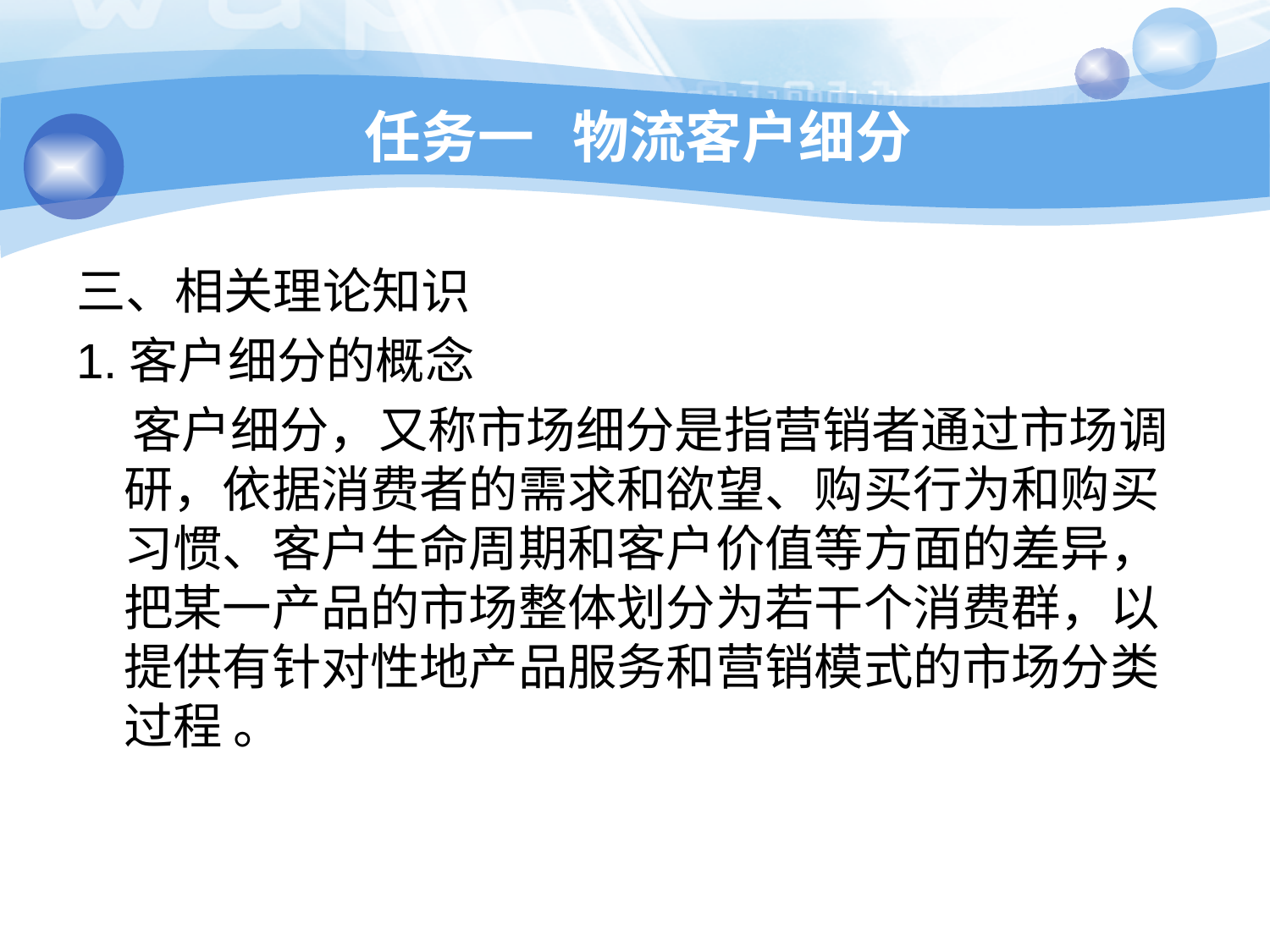

# 任务一   物流客户细分
三、相关理论知识
1.客户细分的概念
    客户细分，又称市场细分是指营销者通过市场调研，依据消费者的需求和欲望、购买行为和购买习惯、客户生命周期和客户价值等方面的差异，把某一产品的市场整体划分为若干个消费群，以提供有针对性地产品服务和营销模式的市场分类过程 。